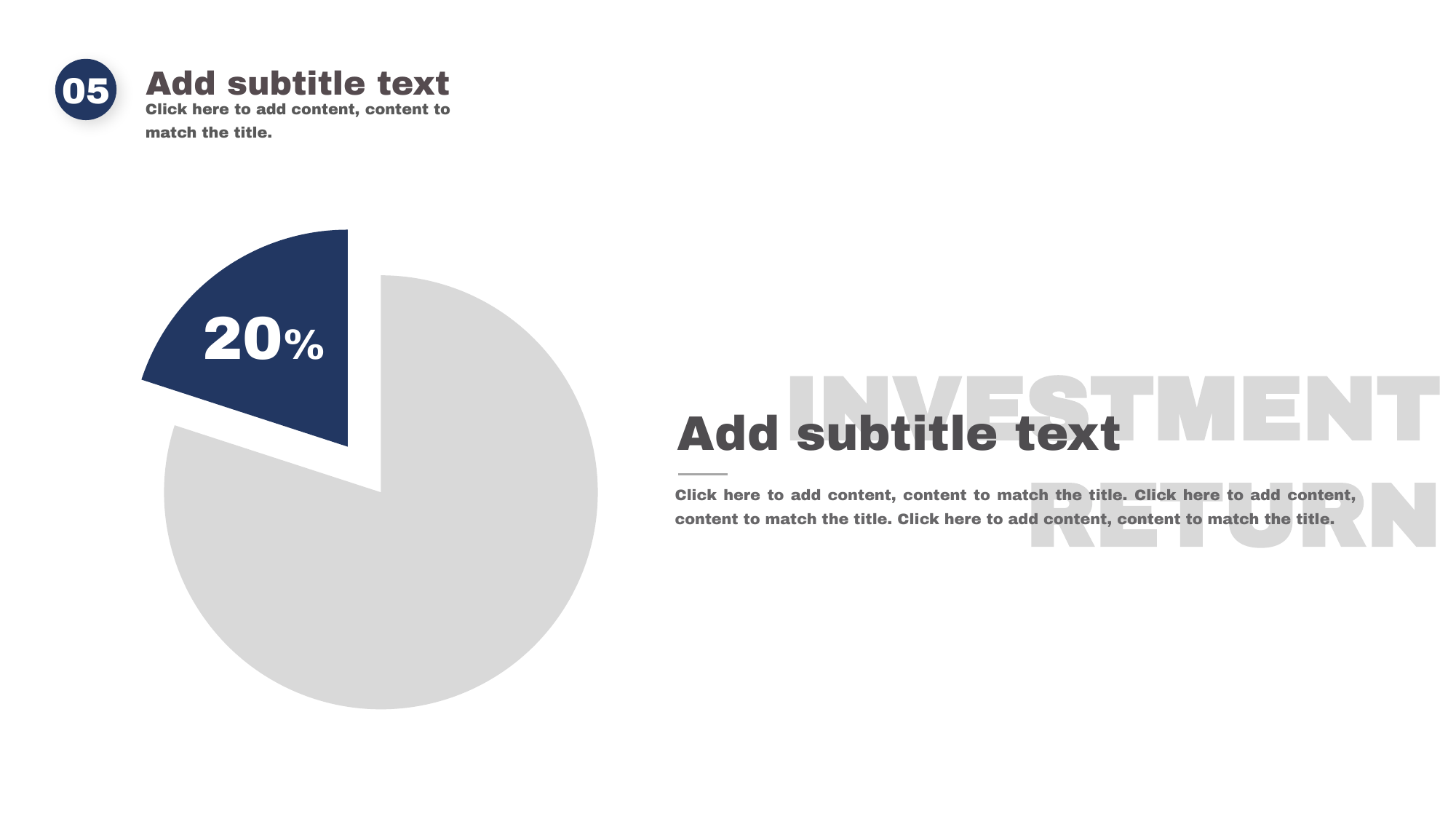

Add subtitle text
Click here to add content, content to match the title.
05

### Chart

| Category | 销售额 |
|---|---|
| 第一季度 | 8.0 |
| 第二季度 | 2.0 |
20%
INVESTMENT
RETURN
Add subtitle text
Click here to add content, content to match the title. Click here to add content, content to match the title. Click here to add content, content to match the title.